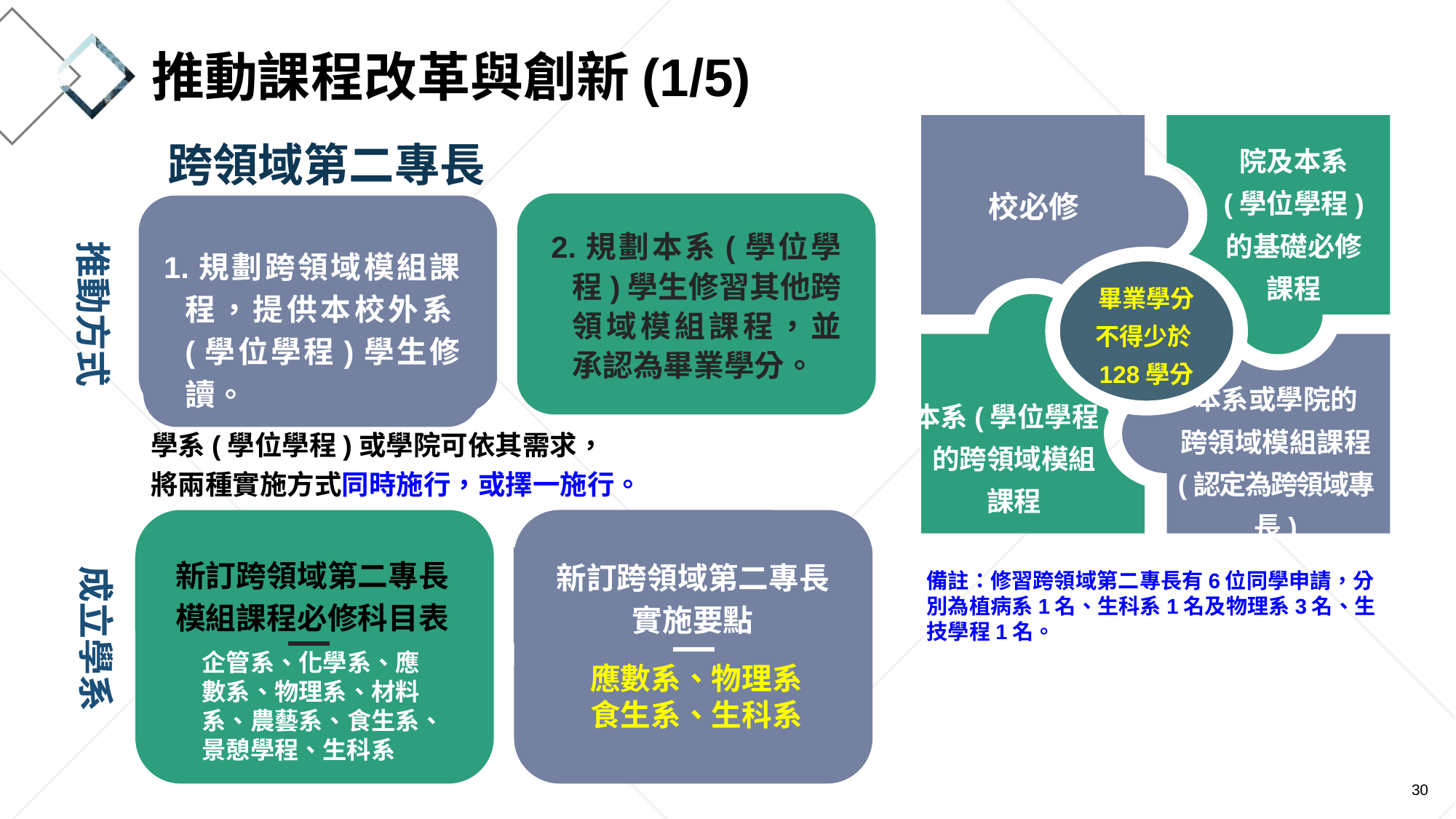

推動課程改革與創新(1/5)
跨領域第二專長

院及本系
(學位學程)
的基礎必修
課程
校必修

畢業學分
不得少於128學分
本系(學位學程)
的跨領域模組
課程
本系或學院的
跨領域模組課程
(認定為跨領域專長)

2.規劃本系(學位學程)學生修習其他跨領域模組課程，並承認為畢業學分。

1.規劃跨領域模組課程，提供本校外系(學位學程)學生修讀。
推動方式
學系(學位學程)或學院可依其需求，
將兩種實施方式同時施行，或擇一施行。

新訂跨領域第二專長
實施要點
應數系、物理系
食生系、生科系

新訂跨領域第二專長
模組課程必修科目表
企管系、化學系、應數系、物理系、材料系、農藝系、食生系、
景憩學程、生科系
成立學系
備註：修習跨領域第二專長有6位同學申請，分別為植病系1名、生科系1名及物理系3名、生技學程1名。
30